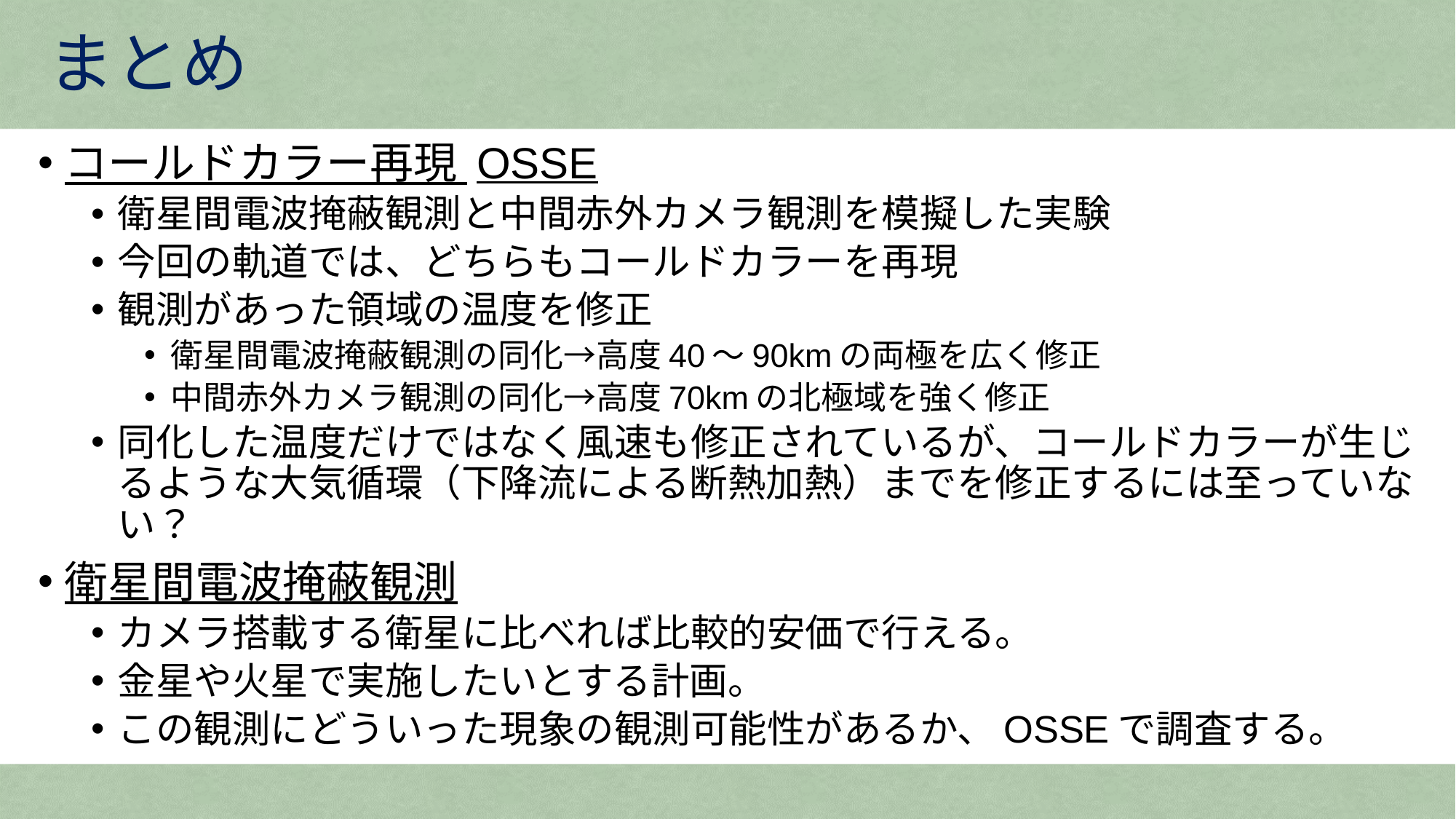

まとめ
コールドカラー再現 OSSE
衛星間電波掩蔽観測と中間赤外カメラ観測を模擬した実験
今回の軌道では、どちらもコールドカラーを再現
観測があった領域の温度を修正
衛星間電波掩蔽観測の同化→高度40～90kmの両極を広く修正
中間赤外カメラ観測の同化→高度70kmの北極域を強く修正
同化した温度だけではなく風速も修正されているが、コールドカラーが生じるような大気循環（下降流による断熱加熱）までを修正するには至っていない？
衛星間電波掩蔽観測
カメラ搭載する衛星に比べれば比較的安価で行える。
金星や火星で実施したいとする計画。
この観測にどういった現象の観測可能性があるか、OSSEで調査する。